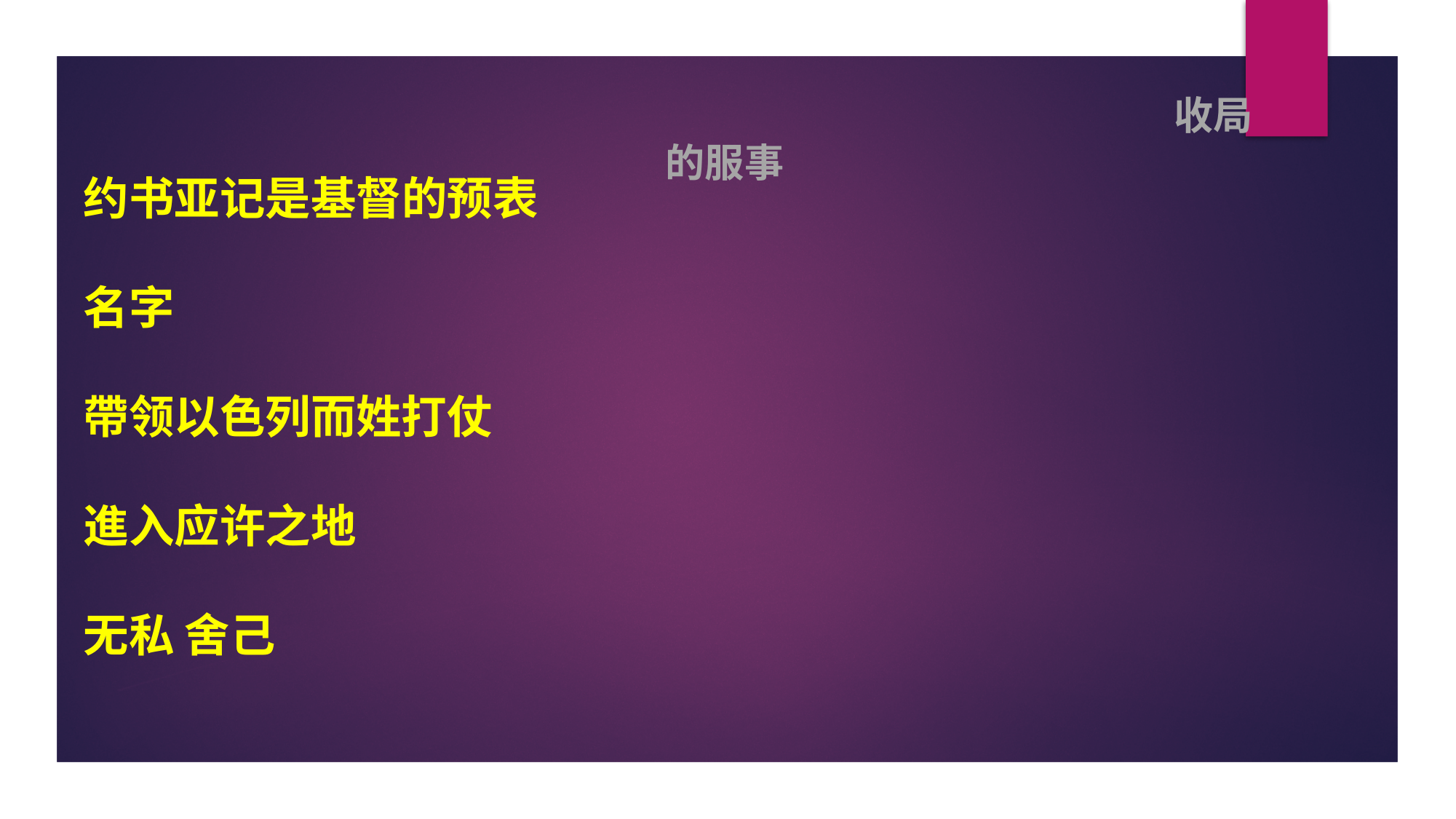

收局的服事

约书亚记是基督的预表

名字

帶领以色列而姓打仗

進入应许之地

无私 舍己